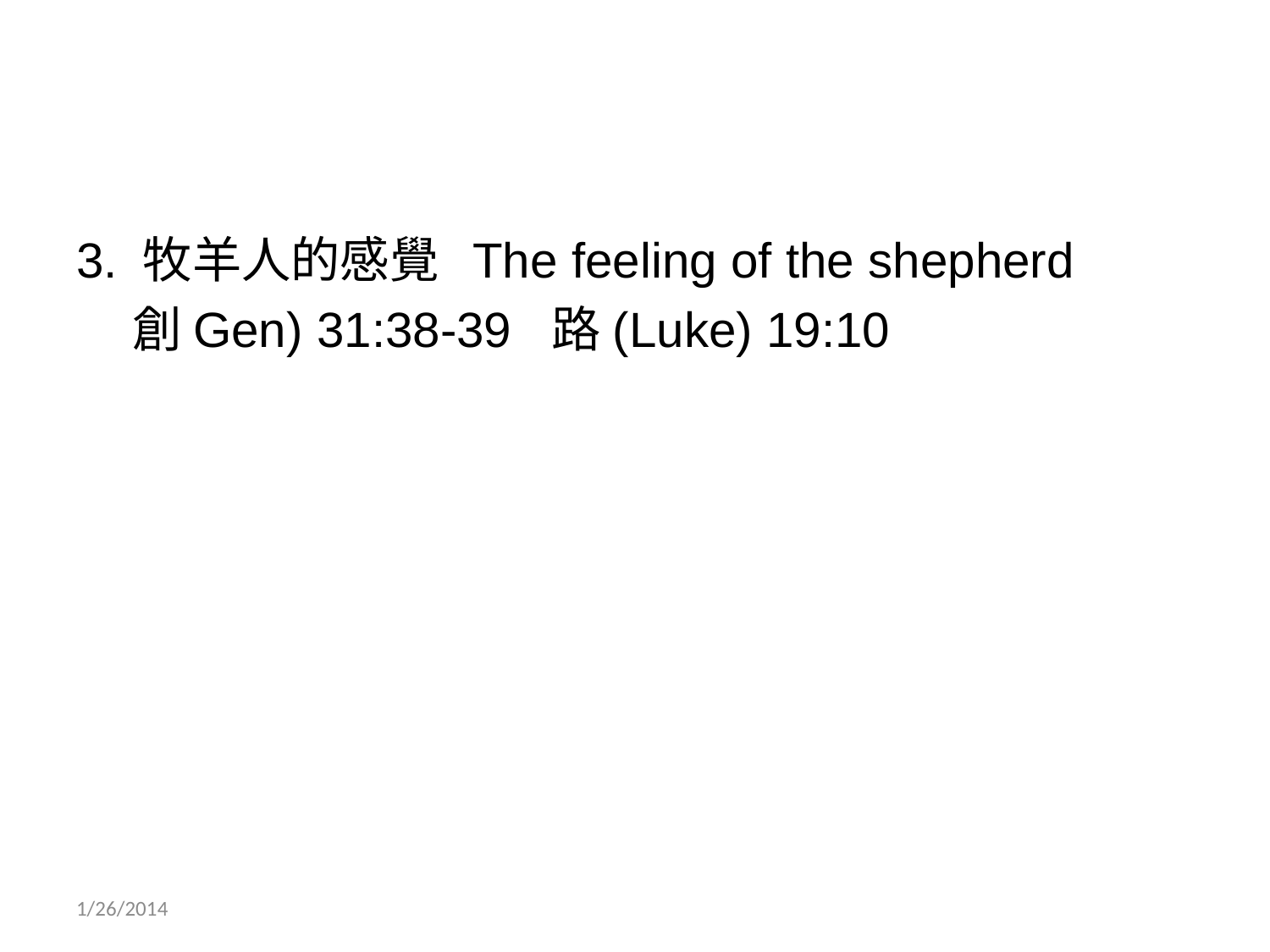

#
3. 牧羊人的感覺  The feeling of the shepherd
    創Gen) 31:38-39  路(Luke) 19:10

1/26/2014